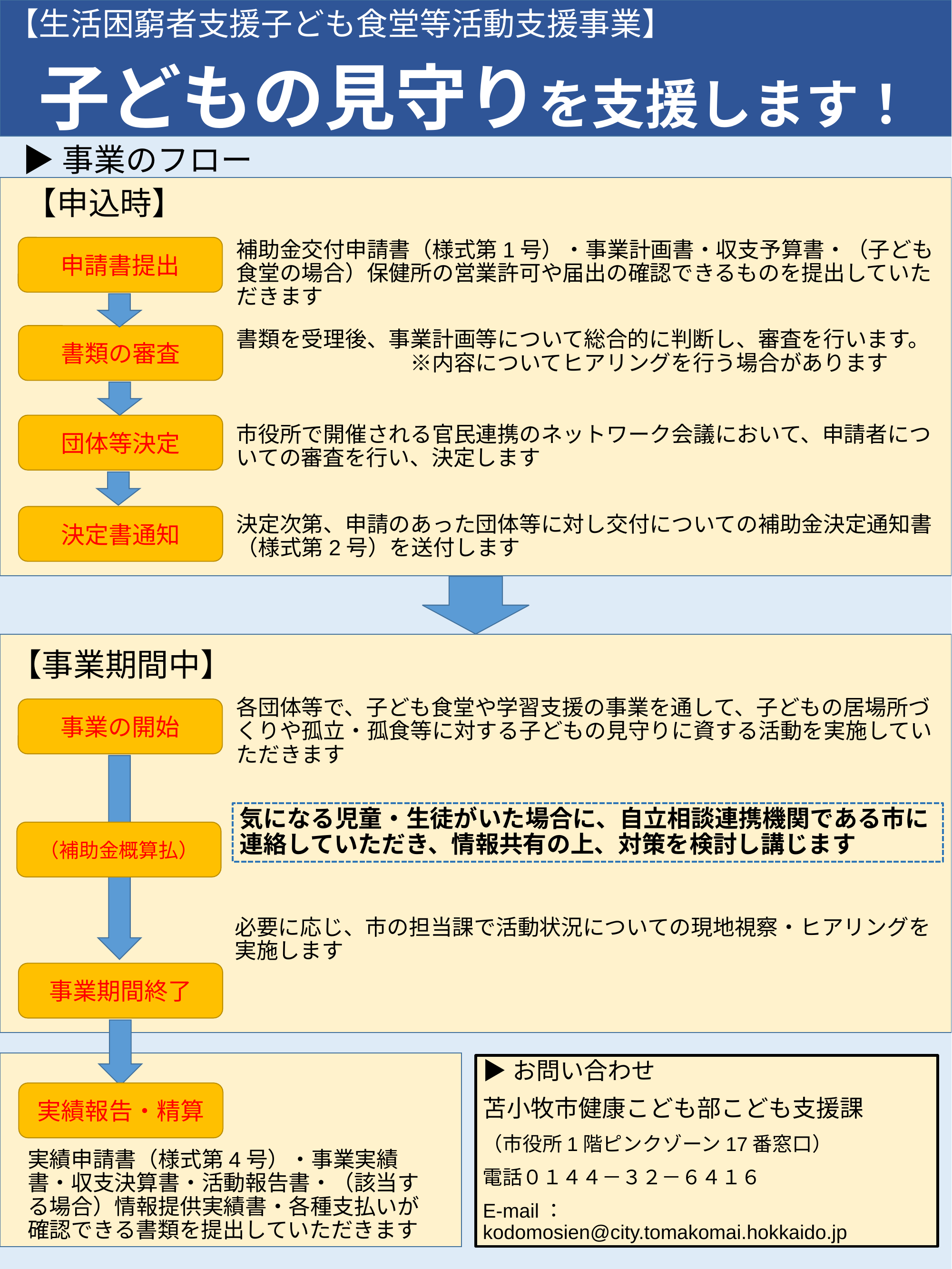

【生活困窮者支援子ども食堂等活動支援事業】
子ども食堂等を支援します！
【生活困窮者支援子ども食堂等活動支援事業】

子どもの見守りを支援します！
▶事業のフロー

【申込時】
補助金交付申請書（様式第1号）・事業計画書・収支予算書・（子ども食堂の場合）保健所の営業許可や届出の確認できるものを提出していただきます
申請書提出

書類を受理後、事業計画等について総合的に判断し、審査を行います。　　　　　　　　※内容についてヒアリングを行う場合があります
書類の審査

団体等決定
市役所で開催される官民連携のネットワーク会議において、申請者についての審査を行い、決定します

決定書通知
決定次第、申請のあった団体等に対し交付についての補助金決定通知書（様式第2号）を送付します

【事業期間中】
各団体等で、子ども食堂や学習支援の事業を通して、子どもの居場所づくりや孤立・孤食等に対する子どもの見守りに資する活動を実施していただきます
事業の開始

気になる児童・生徒がいた場合に、自立相談連携機関である市に連絡していただき、情報共有の上、対策を検討し講じます

（補助金概算払）
必要に応じ、市の担当課で活動状況についての現地視察・ヒアリングを実施します

事業期間終了

▶お問い合わせ
苫小牧市健康こども部こども支援課
（市役所1階ピンクゾーン17番窓口）
電話０１４４－３２－６４１６
E-mail：　　　　　　　  kodomosien@city.tomakomai.hokkaido.jp

実績報告・精算
実績申請書（様式第4号）・事業実績書・収支決算書・活動報告書・（該当する場合）情報提供実績書・各種支払いが確認できる書類を提出していただきます